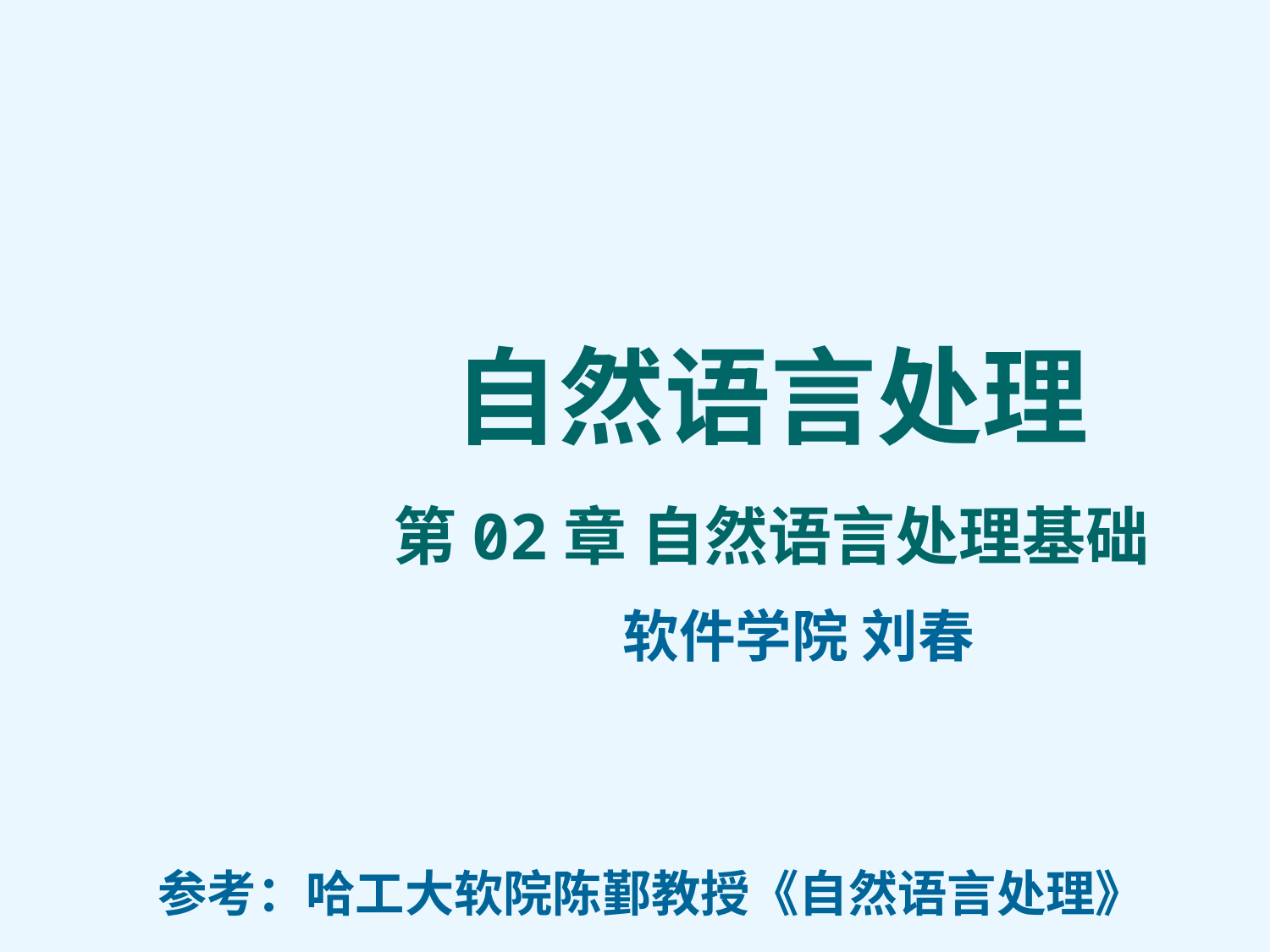

# 自然语言处理 第02章 自然语言处理基础
   软件学院 刘春
参考：哈工大软院陈鄞教授《自然语言处理》